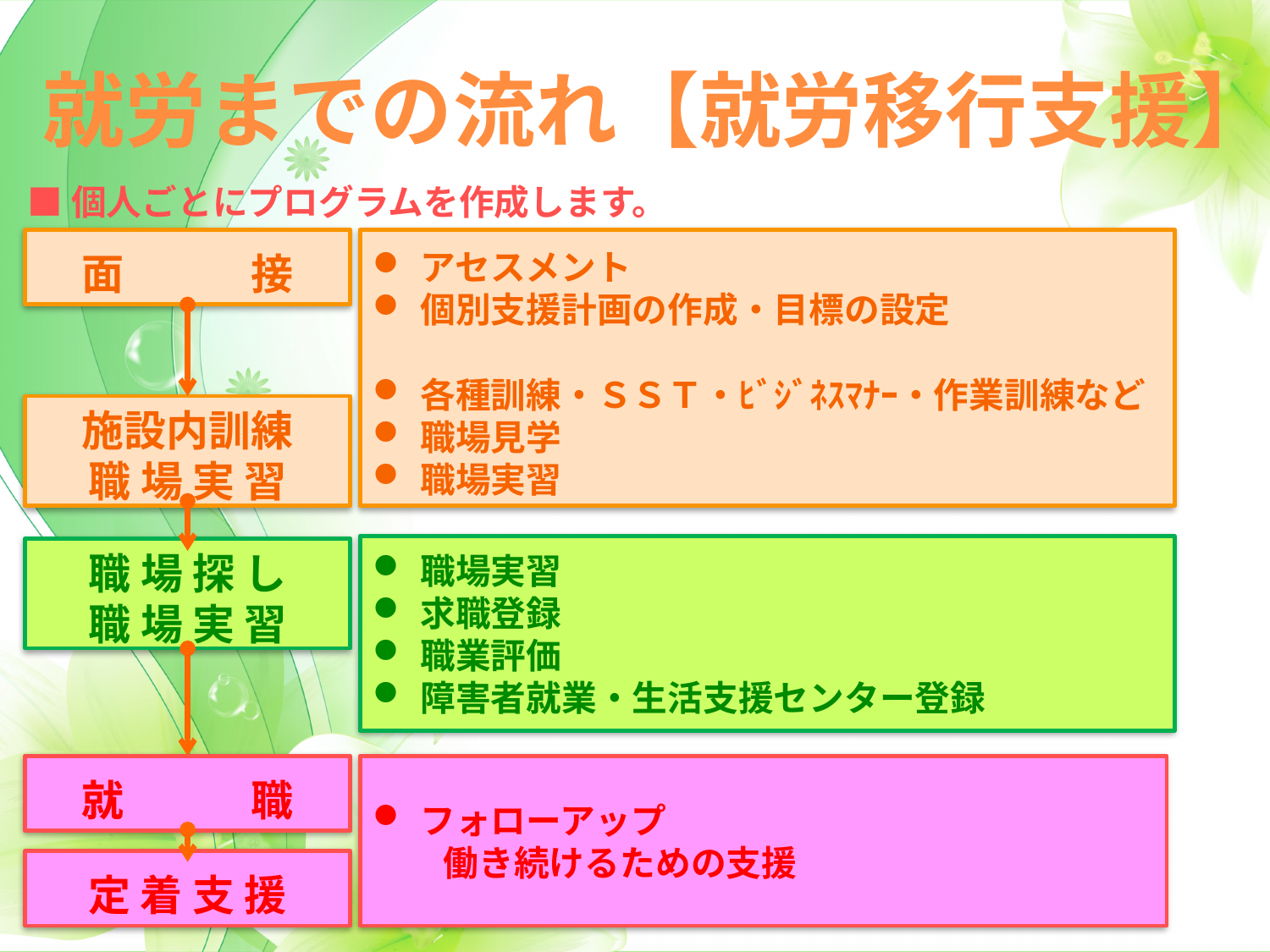

# 就労までの流れ【就労移行支援】
■個人ごとにプログラムを作成します。
アセスメント
個別支援計画の作成・目標の設定

各種訓練・ＳＳＴ・ﾋﾞｼﾞﾈｽﾏﾅｰ・作業訓練など
職場見学
職場実習
面　　　接
施設内訓練
職 場 実 習
職場実習
求職登録
職業評価
障害者就業・生活支援センター登録
職 場 探 し
職 場 実 習
就　　　職
フォローアップ
　　働き続けるための支援
定 着 支 援